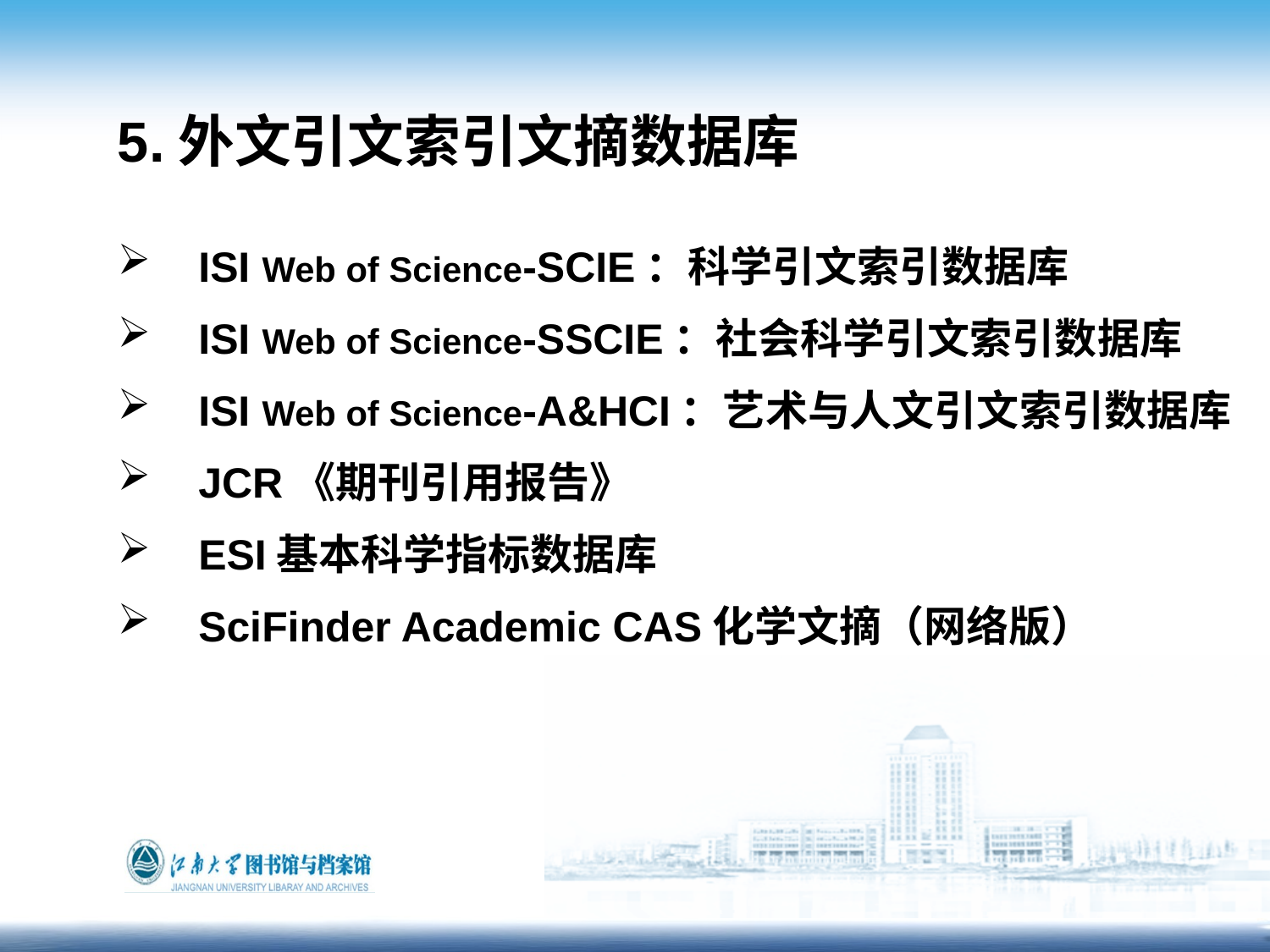

5.外文引文索引文摘数据库
    ISI Web of Science-SCIE：科学引文索引数据库
    ISI Web of Science-SSCIE：社会科学引文索引数据库
    ISI Web of Science-A&HCI：艺术与人文引文索引数据库
    JCR《期刊引用报告》
    ESI基本科学指标数据库
    SciFinder Academic CAS化学文摘（网络版）